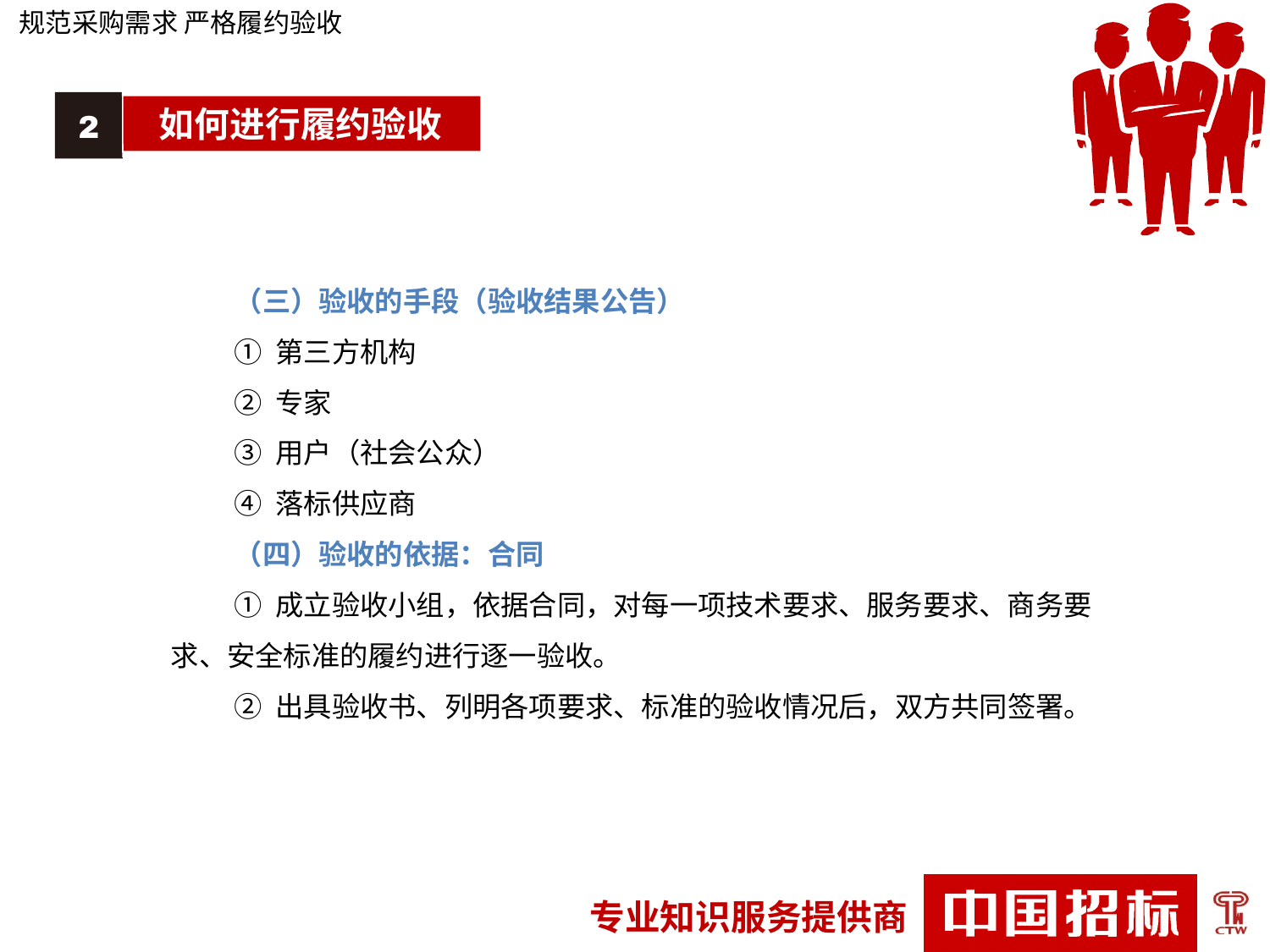

规范采购需求 严格履约验收

2
如何进行履约验收
（三）验收的手段（验收结果公告）
① 第三方机构
② 专家
③ 用户（社会公众）
④ 落标供应商
（四）验收的依据：合同
① 成立验收小组，依据合同，对每一项技术要求、服务要求、商务要求、安全标准的履约进行逐一验收。
② 出具验收书、列明各项要求、标准的验收情况后，双方共同签署。